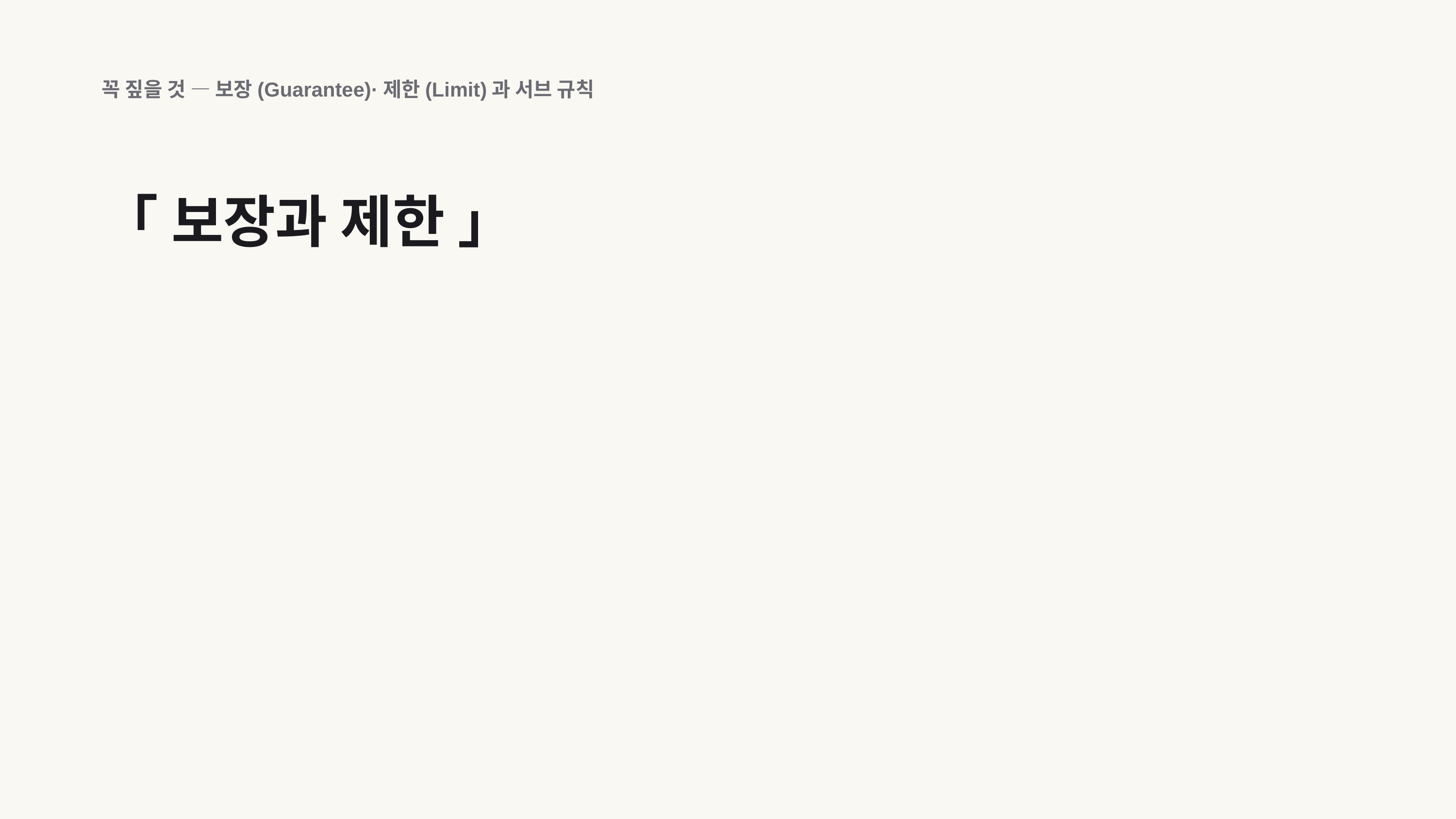

꼭 짚을 것 — 보장(Guarantee)·제한(Limit)과 서브 규칙
「 보장과 제한 」